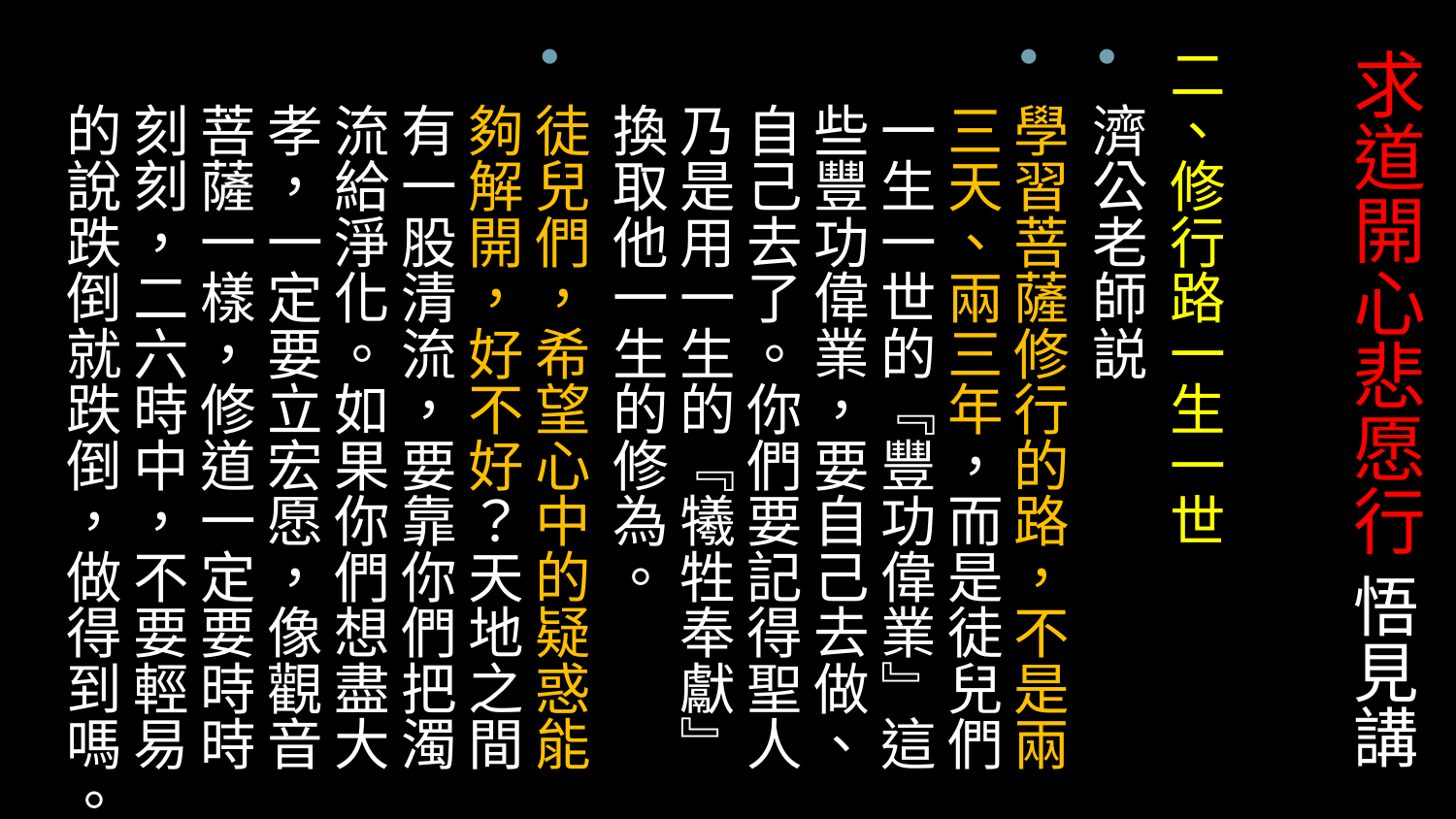

# 求道開心悲愿行 悟見講
二、修行路一生一世
濟公老師説
學習菩薩修行的路，不是兩三天、兩三年，而是徒兒們一生一世的『豐功偉業』這些豐功偉業，要自己去做、自己去了。你們要記得聖人乃是用一生的『犧牲奉獻』換取他一生的修為。
徒兒們，希望心中的疑惑能夠解開，好不好？天地之間有一股清流，要靠你們把濁流給淨化。如果你們想盡大孝，一定要立宏愿，像觀音菩薩一樣，修道一定要時時刻刻，二六時中，不要輕易的說跌倒就跌倒，做得到嗎。